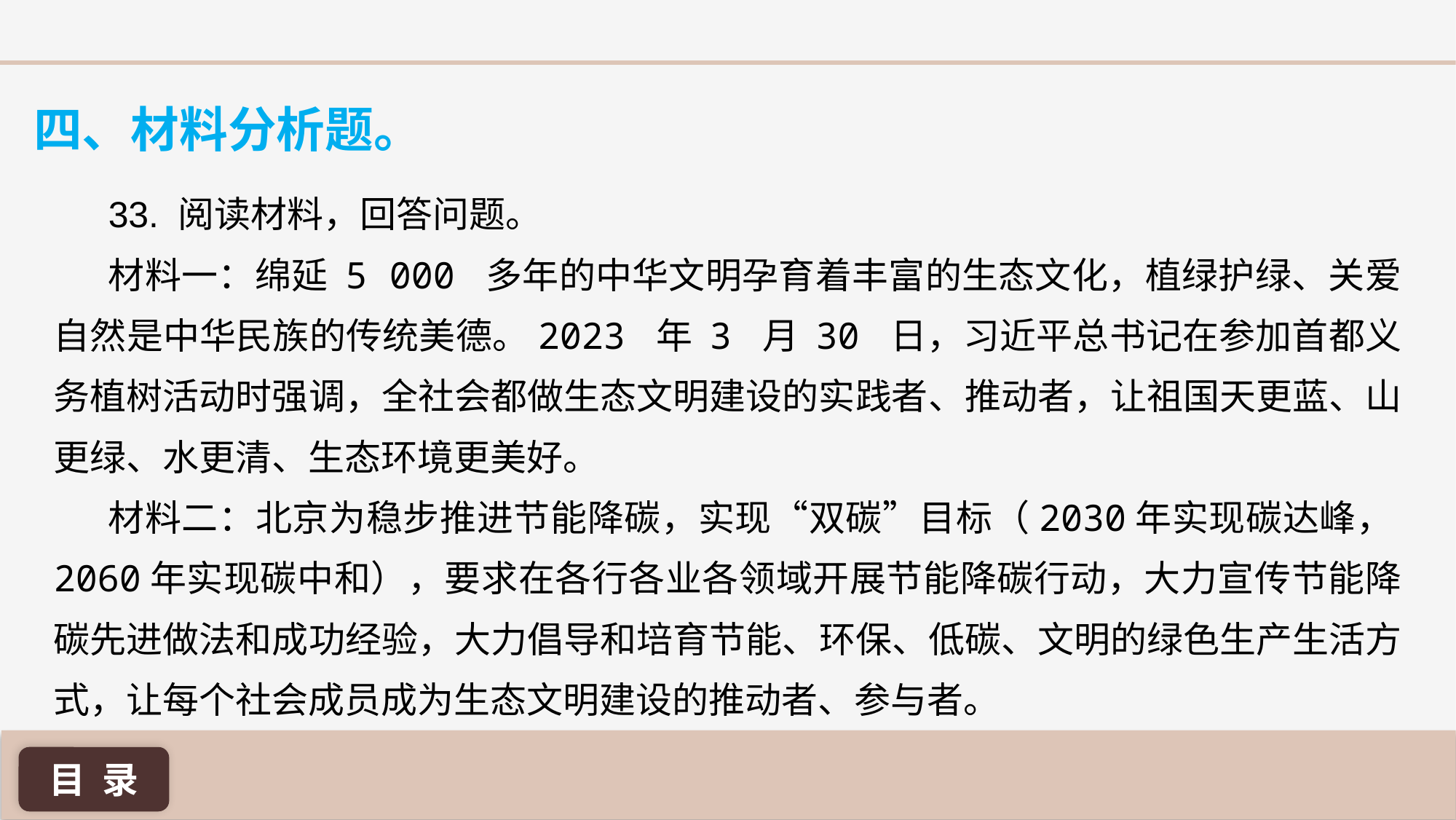

四、材料分析题。
33. 阅读材料，回答问题。
材料一：绵延 5 000 多年的中华文明孕育着丰富的生态文化，植绿护绿、关爱自然是中华民族的传统美德。2023 年 3 月 30 日，习近平总书记在参加首都义务植树活动时强调，全社会都做生态文明建设的实践者、推动者，让祖国天更蓝、山更绿、水更清、生态环境更美好。
材料二：北京为稳步推进节能降碳，实现“双碳”目标（2030年实现碳达峰，2060年实现碳中和），要求在各行各业各领域开展节能降碳行动，大力宣传节能降碳先进做法和成功经验，大力倡导和培育节能、环保、低碳、文明的绿色生产生活方式，让每个社会成员成为生态文明建设的推动者、参与者。